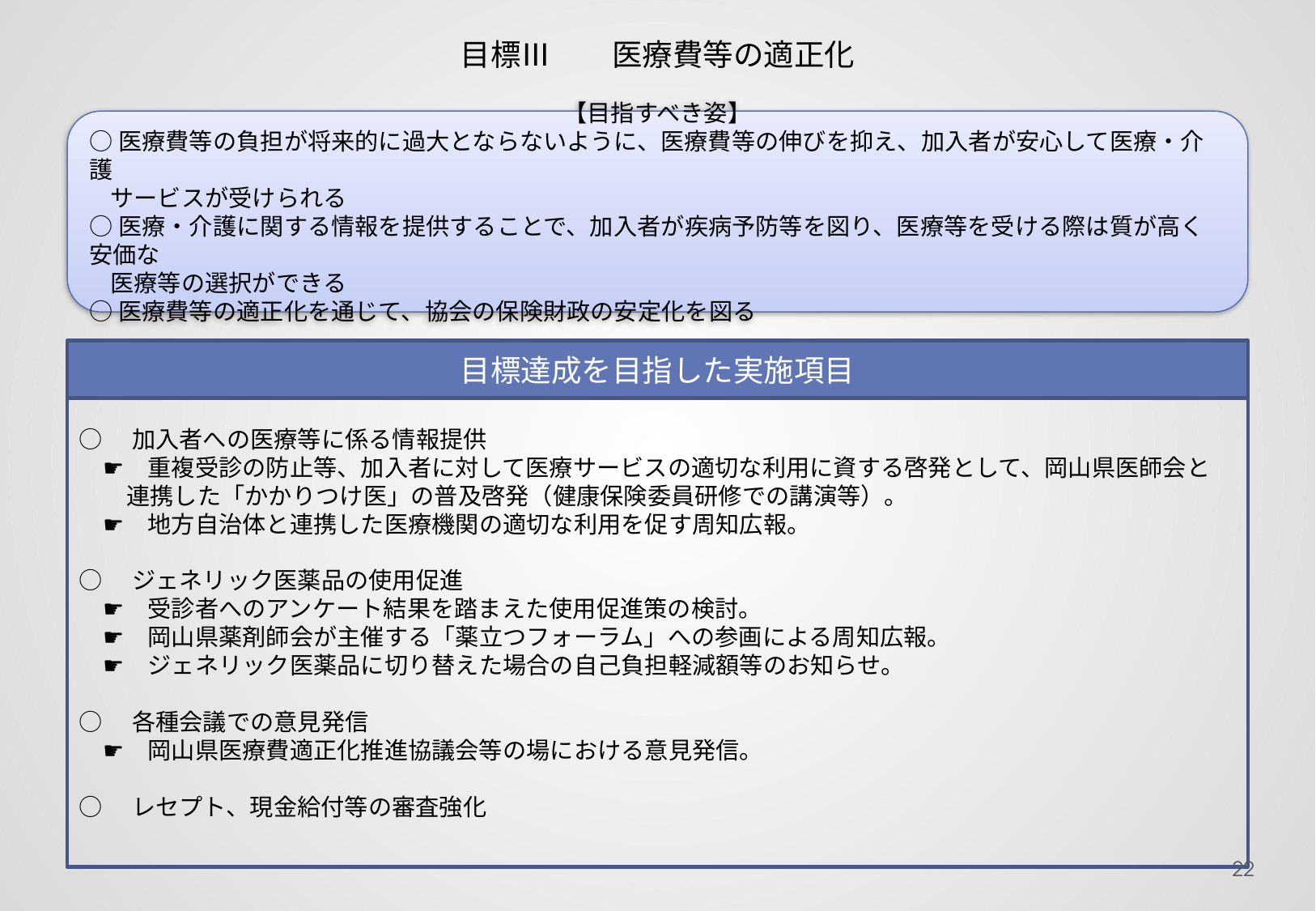

目標Ⅲ　　医療費等の適正化
【目指すべき姿】
○医療費等の負担が将来的に過大とならないように、医療費等の伸びを抑え、加入者が安心して医療・介護
   サービスが受けられる
○医療・介護に関する情報を提供することで、加入者が疾病予防等を図り、医療等を受ける際は質が高く安価な
   医療等の選択ができる
○医療費等の適正化を通じて、協会の保険財政の安定化を図る
目標達成を目指した実施項目

○　加入者への医療等に係る情報提供
　☛　重複受診の防止等、加入者に対して医療サービスの適切な利用に資する啓発として、岡山県医師会と
　　連携した「かかりつけ医」の普及啓発（健康保険委員研修での講演等）。
　☛　地方自治体と連携した医療機関の適切な利用を促す周知広報。

○　ジェネリック医薬品の使用促進
　☛　受診者へのアンケート結果を踏まえた使用促進策の検討。
　☛　岡山県薬剤師会が主催する「薬立つフォーラム」への参画による周知広報。
　☛　ジェネリック医薬品に切り替えた場合の自己負担軽減額等のお知らせ。

○　各種会議での意見発信
　☛　岡山県医療費適正化推進協議会等の場における意見発信。

○　レセプト、現金給付等の審査強化
22